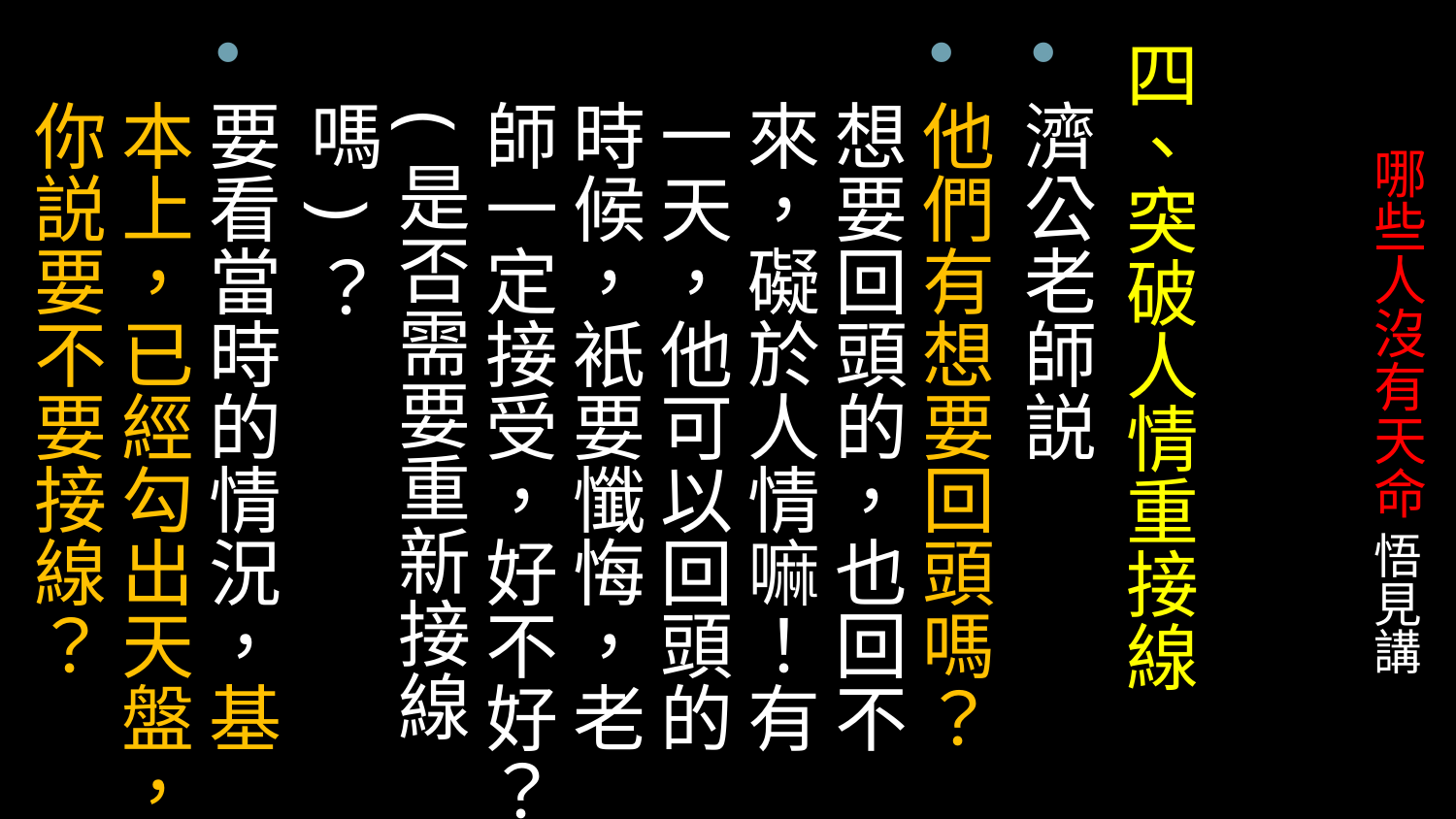

四、突破人情重接線
濟公老師説
他們有想要回頭嗎？想要回頭的，也回不來，礙於人情嘛！有一天，他可以回頭的時候，衹要懺悔，老師一定接受，好不好？(是否需要重新接線嗎)？
要看當時的情況，基本上，已經勾出天盤，你説要不要接線？
# 哪些人沒有天命 悟見講